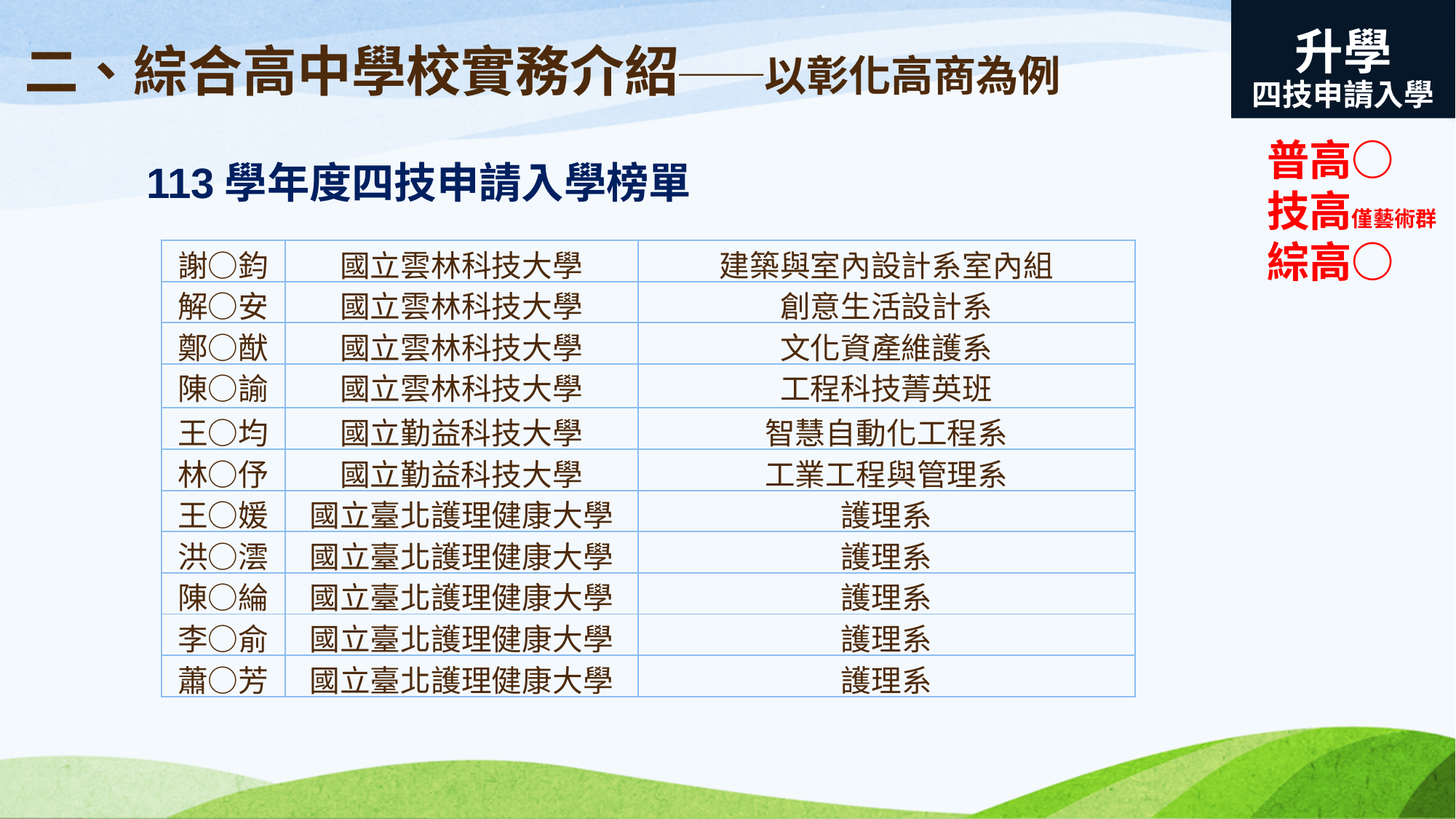

# 二、綜合高中學校實務介紹──以彰化高商為例
升學
四技申請入學
普高○
技高僅藝術群
綜高○
113學年度四技申請入學榜單
| 謝○鈞 | 國立雲林科技大學 | 建築與室內設計系室內組 |
| --- | --- | --- |
| 解○安 | 國立雲林科技大學 | 創意生活設計系 |
| 鄭○猷 | 國立雲林科技大學 | 文化資產維護系 |
| 陳○諭 | 國立雲林科技大學 | 工程科技菁英班 |
| 王○均 | 國立勤益科技大學 | 智慧自動化工程系 |
| 林○伃 | 國立勤益科技大學 | 工業工程與管理系 |
| 王○媛 | 國立臺北護理健康大學 | 護理系 |
| 洪○澐 | 國立臺北護理健康大學 | 護理系 |
| 陳○綸 | 國立臺北護理健康大學 | 護理系 |
| 李○俞 | 國立臺北護理健康大學 | 護理系 |
| 蕭○芳 | 國立臺北護理健康大學 | 護理系 |